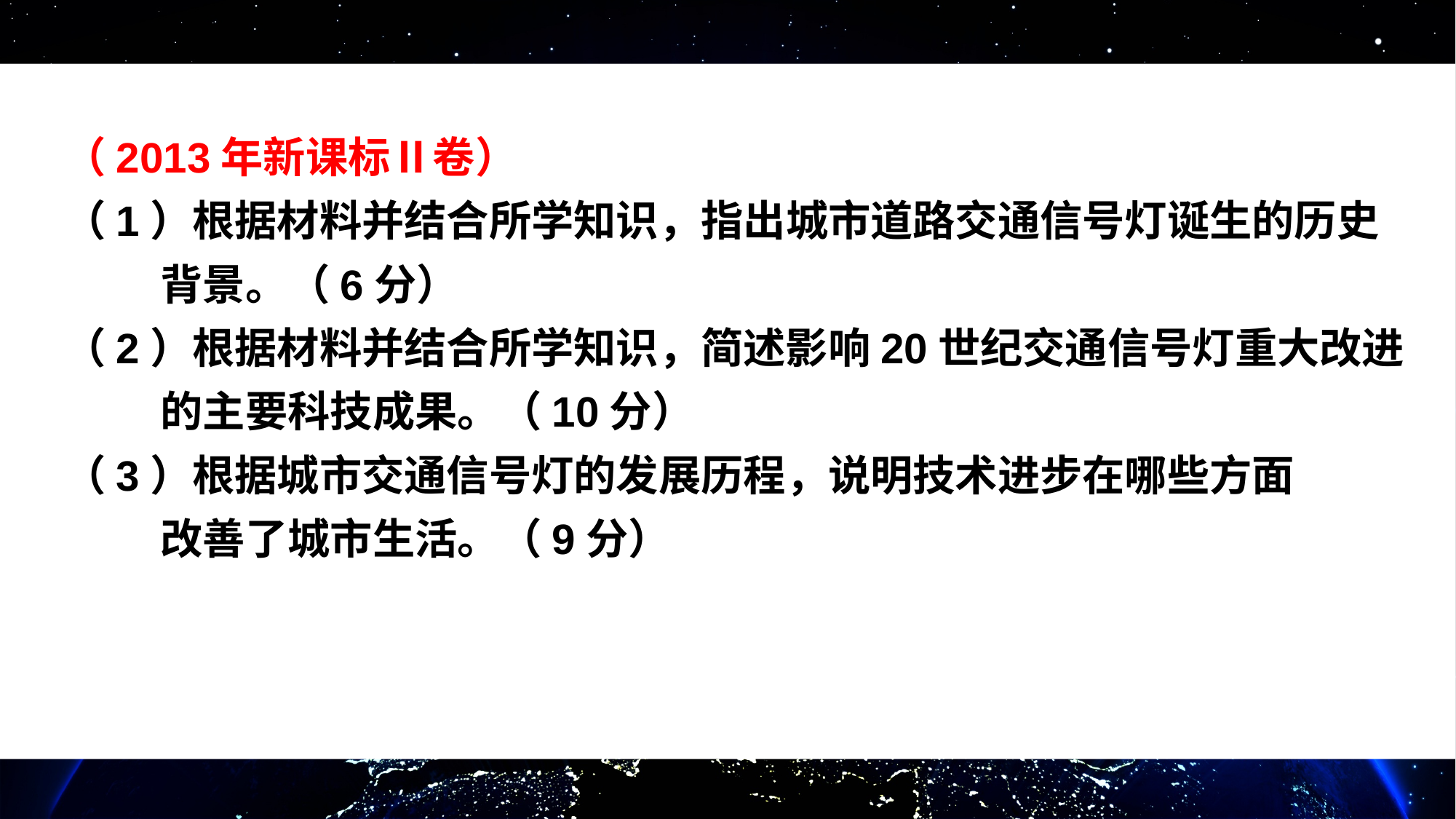

（2013年新课标Ⅱ卷）
（1）根据材料并结合所学知识，指出城市道路交通信号灯诞生的历史
         背景。（6分）
（2）根据材料并结合所学知识，简述影响20世纪交通信号灯重大改进
         的主要科技成果。（10分）
（3）根据城市交通信号灯的发展历程，说明技术进步在哪些方面
         改善了城市生活。（9分）